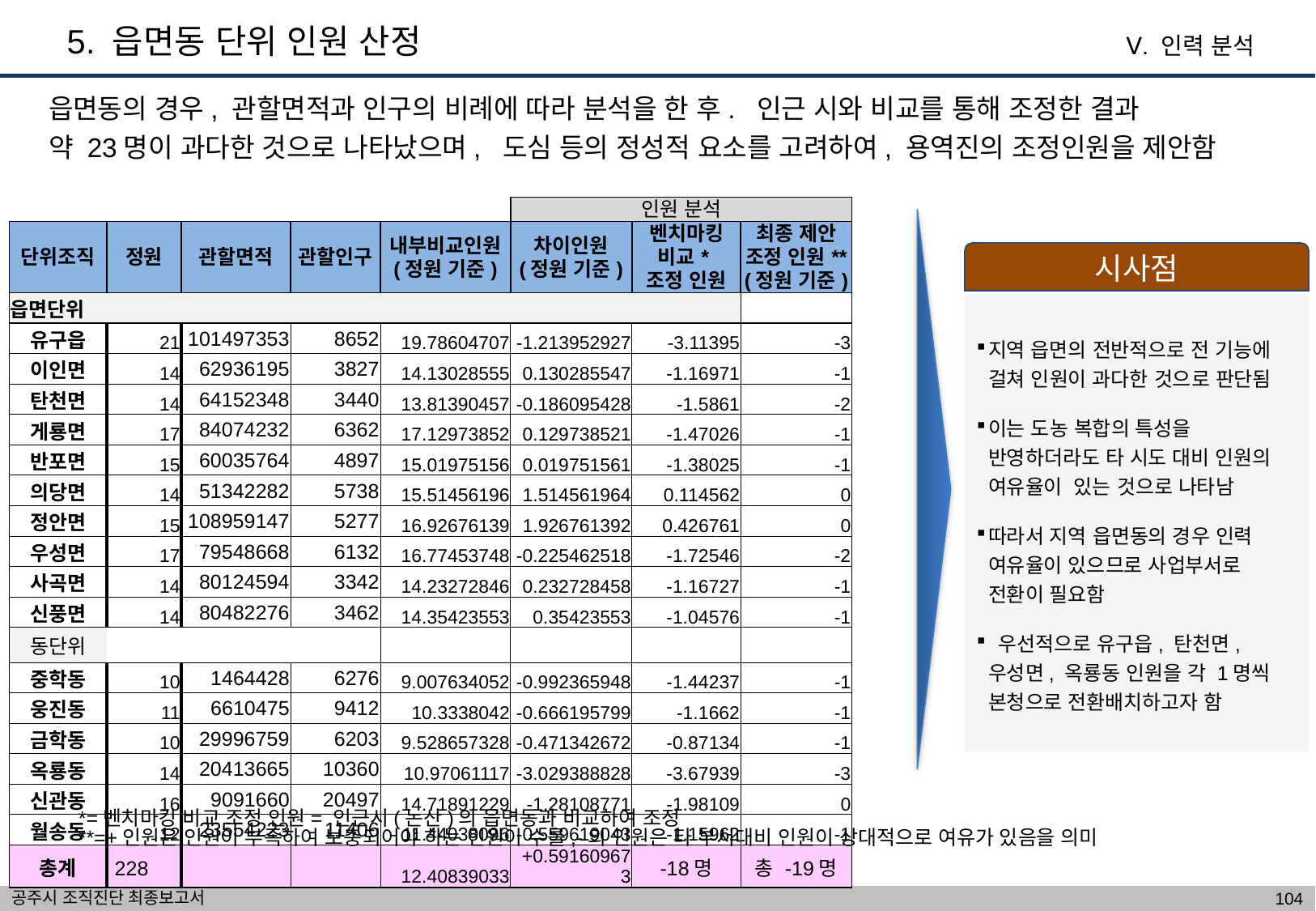

5. 읍면동 단위 인원 산정
Ⅴ. 인력 분석
읍면동의 경우, 관할면적과 인구의 비례에 따라 분석을 한 후.  인근 시와 비교를 통해 조정한 결과
약 23명이 과다한 것으로 나타났으며,  도심 등의 정성적 요소를 고려하여, 용역진의 조정인원을 제안함
|  |  |  |  |  | 인원 분석 |  |  |
| --- | --- | --- | --- | --- | --- | --- | --- |
| 단위조직 | 정원 | 관할면적 | 관할인구 | 내부비교인원 (정원 기준) | 차이인원 (정원 기준) | 벤치마킹 비교\* 조정 인원 | 최종 제안 조정 인원\*\* (정원 기준) |
| 읍면단위 |  |  |  |  |  |  |  |
| 유구읍 | 21 | 101497353 | 8652 | 19.78604707 | -1.213952927 | -3.11395 | -3 |
| 이인면 | 14 | 62936195 | 3827 | 14.13028555 | 0.130285547 | -1.16971 | -1 |
| 탄천면 | 14 | 64152348 | 3440 | 13.81390457 | -0.186095428 | -1.5861 | -2 |
| 게룡면 | 17 | 84074232 | 6362 | 17.12973852 | 0.129738521 | -1.47026 | -1 |
| 반포면 | 15 | 60035764 | 4897 | 15.01975156 | 0.019751561 | -1.38025 | -1 |
| 의당면 | 14 | 51342282 | 5738 | 15.51456196 | 1.514561964 | 0.114562 | 0 |
| 정안면 | 15 | 108959147 | 5277 | 16.92676139 | 1.926761392 | 0.426761 | 0 |
| 우성면 | 17 | 79548668 | 6132 | 16.77453748 | -0.225462518 | -1.72546 | -2 |
| 사곡면 | 14 | 80124594 | 3342 | 14.23272846 | 0.232728458 | -1.16727 | -1 |
| 신풍면 | 14 | 80482276 | 3462 | 14.35423553 | 0.35423553 | -1.04576 | -1 |
| 동단위 |  |  |  |  |  |  |  |
| 중학동 | 10 | 1464428 | 6276 | 9.007634052 | -0.992365948 | -1.44237 | -1 |
| 웅진동 | 11 | 6610475 | 9412 | 10.3338042 | -0.666195799 | -1.1662 | -1 |
| 금학동 | 10 | 29996759 | 6203 | 9.528657328 | -0.471342672 | -0.87134 | -1 |
| 옥룡동 | 14 | 20413665 | 10360 | 10.97061117 | -3.029388828 | -3.67939 | -3 |
| 신관동 | 16 | 9091660 | 20497 | 14.71891229 | -1.28108771 | -1.98109 | 0 |
| 월송동 | 12 | 23554223 | 11406 | 11.44038096 | -0.559619043 | -1.15962 | -1 |
| 총계 | 228 |  |  | 12.40839033 | +0.591609673 | -18명 | 총 -19명 |
시사점
지역 읍면의 전반적으로 전 기능에 걸쳐 인원이 과다한 것으로 판단됨
이는 도농 복합의 특성을 반영하더라도 타 시도 대비 인원의 여유율이  있는 것으로 나타남
따라서 지역 읍면동의 경우 인력 여유율이 있으므로 사업부서로 전환이 필요함
 우선적으로 유구읍, 탄천면, 우성면, 옥룡동 인원을 각 1명씩
본청으로 전환배치하고자 함

*=벤치마킹 비교 조정 인원= 인근시(논산)의 읍면동과 비교하여 조정
**=+인원은 인원이 부족하여 보충되어야 하는 인원이 수를,-의 인원은 타 부서대비 인원이 상대적으로 여유가 있음을 의미